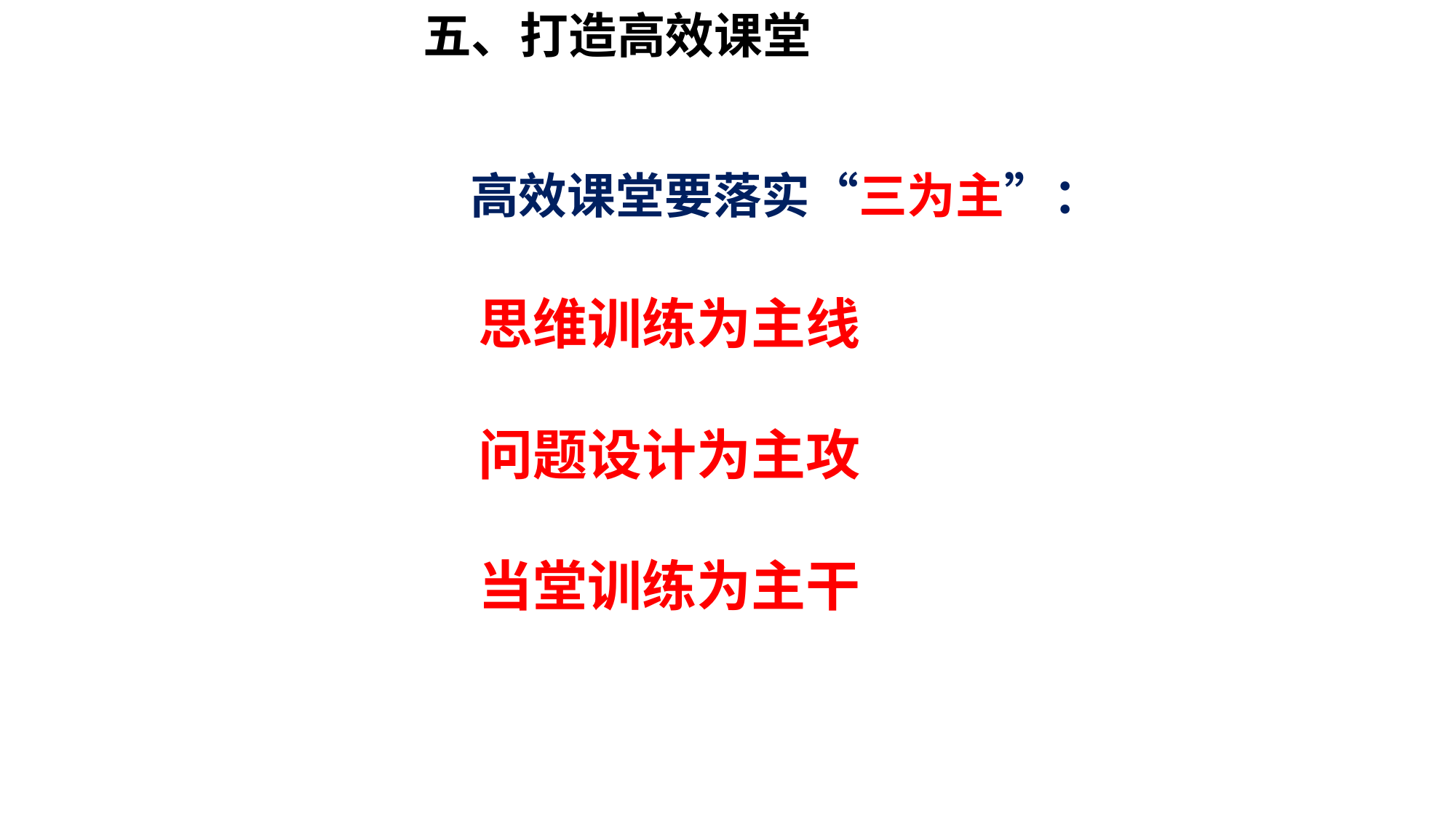

五、打造高效课堂
     高效课堂要落实“三为主”：

     思维训练为主线

     问题设计为主攻

     当堂训练为主干